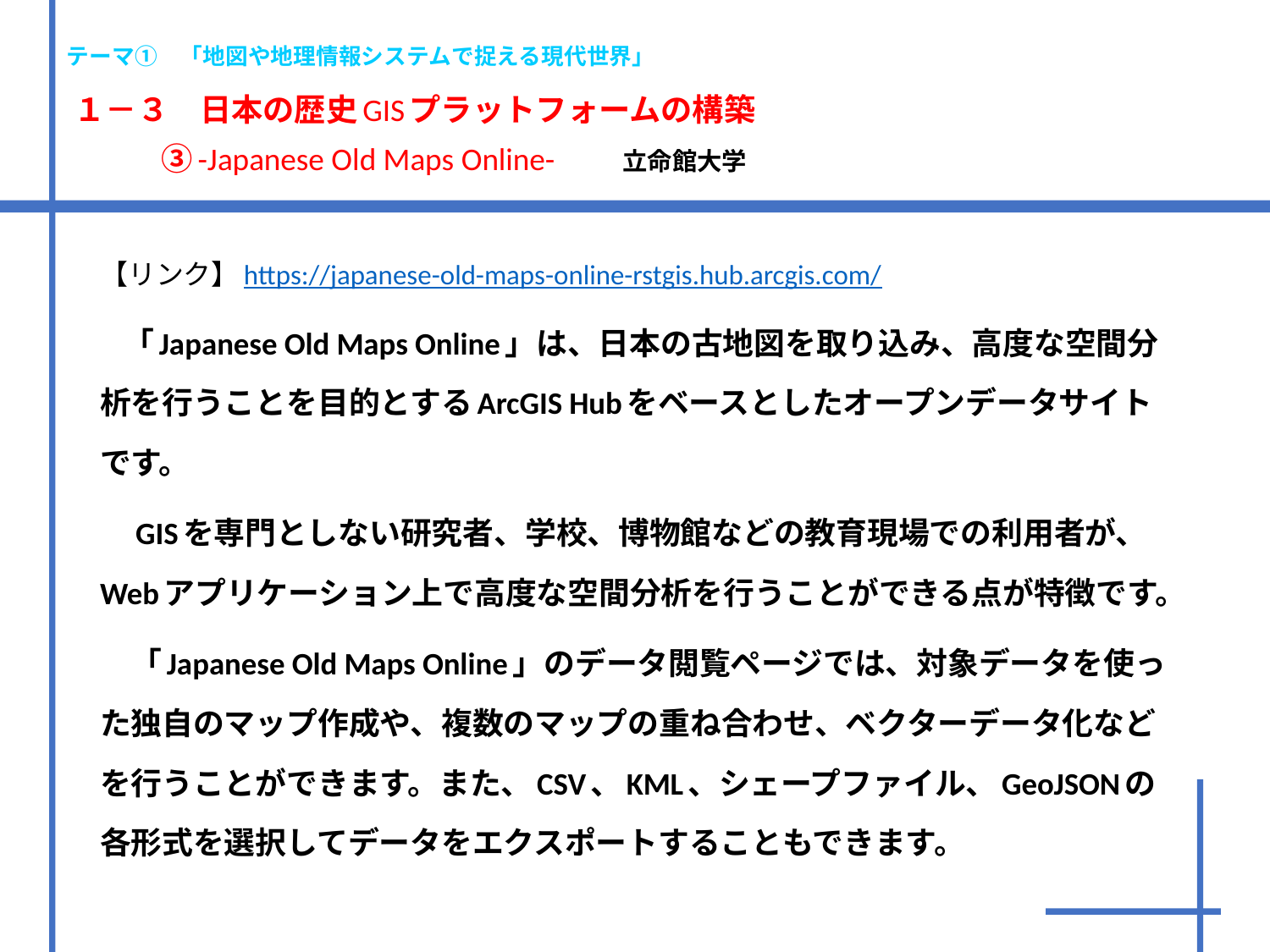

# テーマ①　「地図や地理情報システムで捉える現代世界」 １－３　日本の歴史GISプラットフォームの構築 　　　③-Japanese Old Maps Online-　　立命館大学

【リンク】https://japanese-old-maps-online-rstgis.hub.arcgis.com/
　「Japanese Old Maps Online」は、日本の古地図を取り込み、高度な空間分析を行うことを目的とするArcGIS Hubをベースとしたオープンデータサイトです。
　GISを専門としない研究者、学校、博物館などの教育現場での利用者が、Webアプリケーション上で高度な空間分析を行うことができる点が特徴です。
　「Japanese Old Maps Online」のデータ閲覧ページでは、対象データを使った独自のマップ作成や、複数のマップの重ね合わせ、ベクターデータ化などを行うことができます。また、CSV、KML、シェープファイル、GeoJSONの各形式を選択してデータをエクスポートすることもできます。